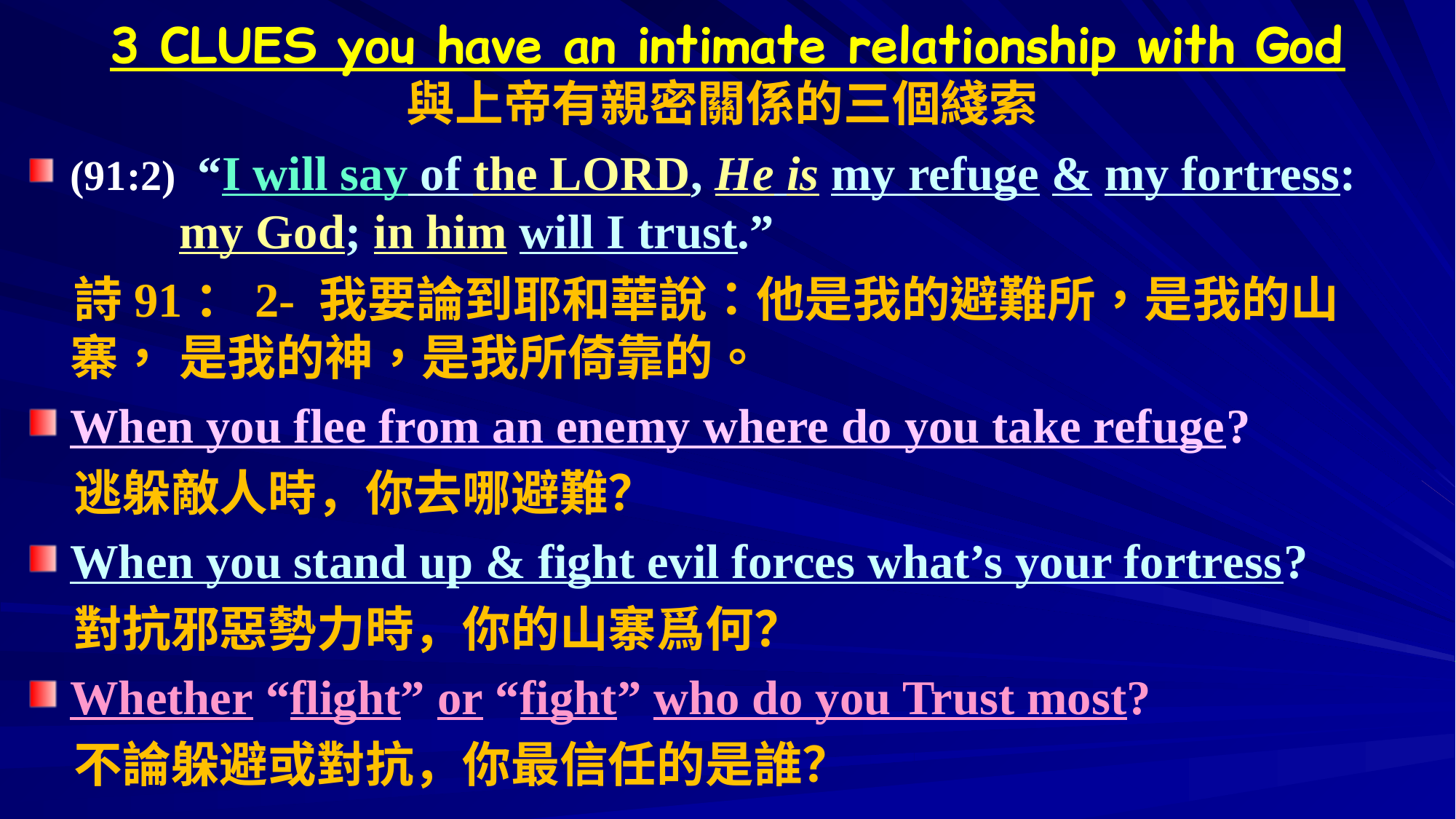

# 3 CLUES you have an intimate relationship with God 與上帝有親密關係的三個綫索
(91:2)  “I will say of the LORD, He is my refuge & my fortress: 		my God; in him will I trust.”
   詩91：2- 我要論到耶和華說：他是我的避難所，是我的山寨，	是我的神，是我所倚靠的。
When you flee from an enemy where do you take refuge?
   逃躲敵人時，你去哪避難？
When you stand up & fight evil forces what’s your fortress?
   對抗邪惡勢力時，你的山寨爲何？
Whether “flight” or “fight” who do you Trust most?
   不論躲避或對抗，你最信任的是誰？